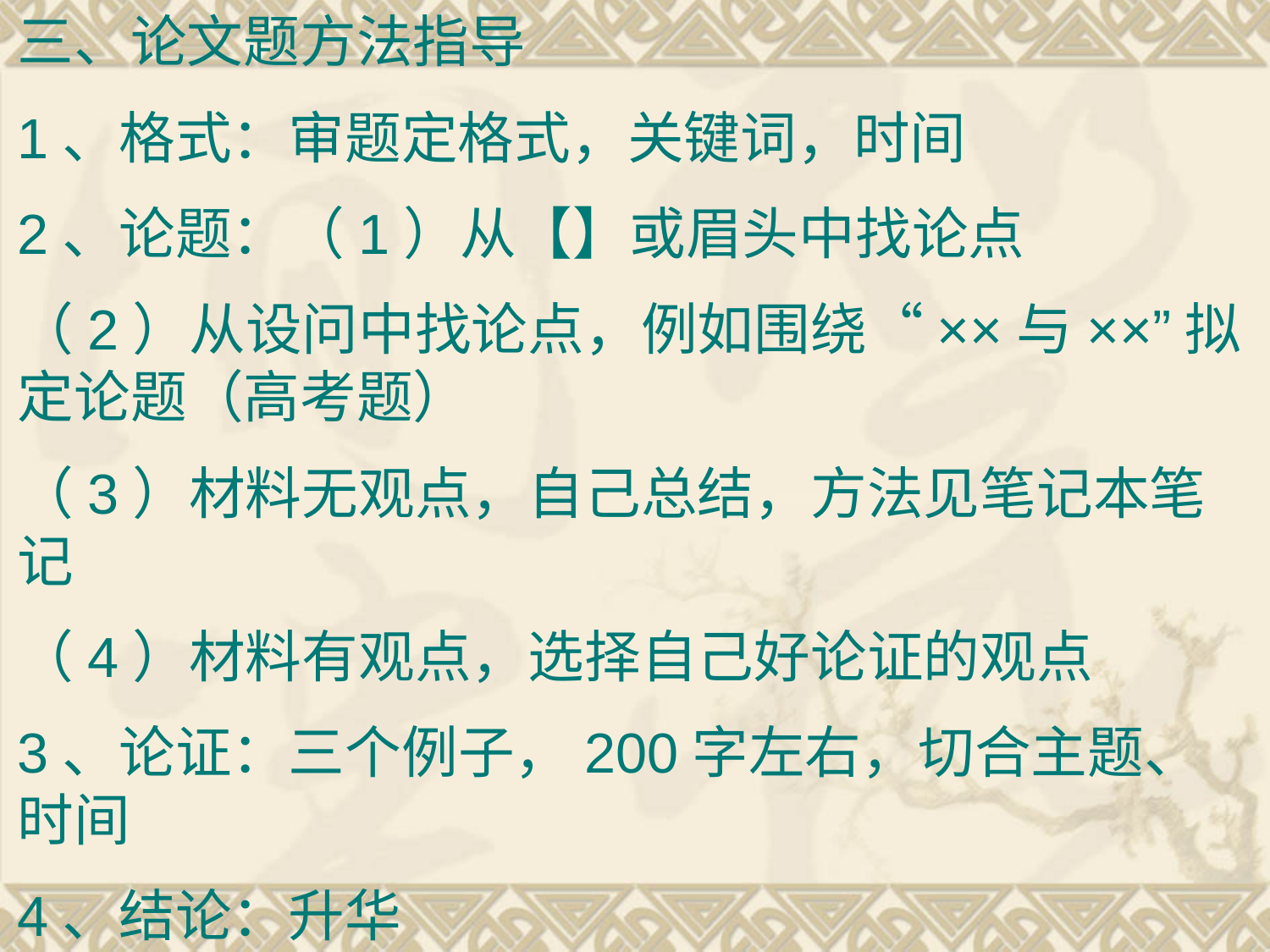

三、论文题方法指导
1、格式：审题定格式，关键词，时间
2、论题：（1）从【】或眉头中找论点
（2）从设问中找论点，例如围绕“××与××”拟定论题（高考题）
（3）材料无观点，自己总结，方法见笔记本笔记
（4）材料有观点，选择自己好论证的观点
3、论证：三个例子，200字左右，切合主题、时间
4、结论：升华